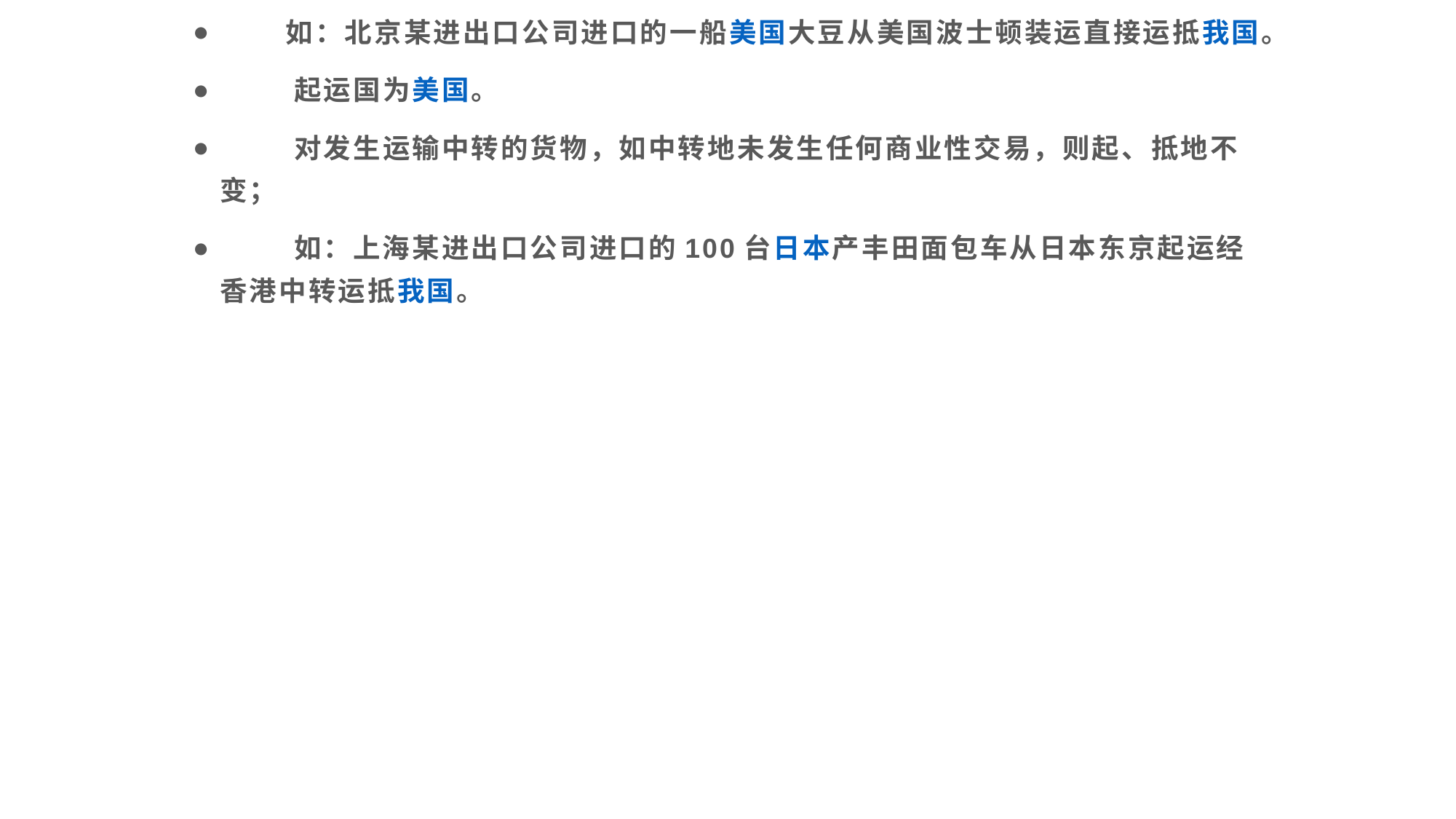

如：北京某进出口公司进口的一船美国大豆从美国波士顿装运直接运抵我国。
        起运国为美国。
        对发生运输中转的货物，如中转地未发生任何商业性交易，则起、抵地不变；
        如：上海某进出口公司进口的100台日本产丰田面包车从日本东京起运经香港中转运抵我国。